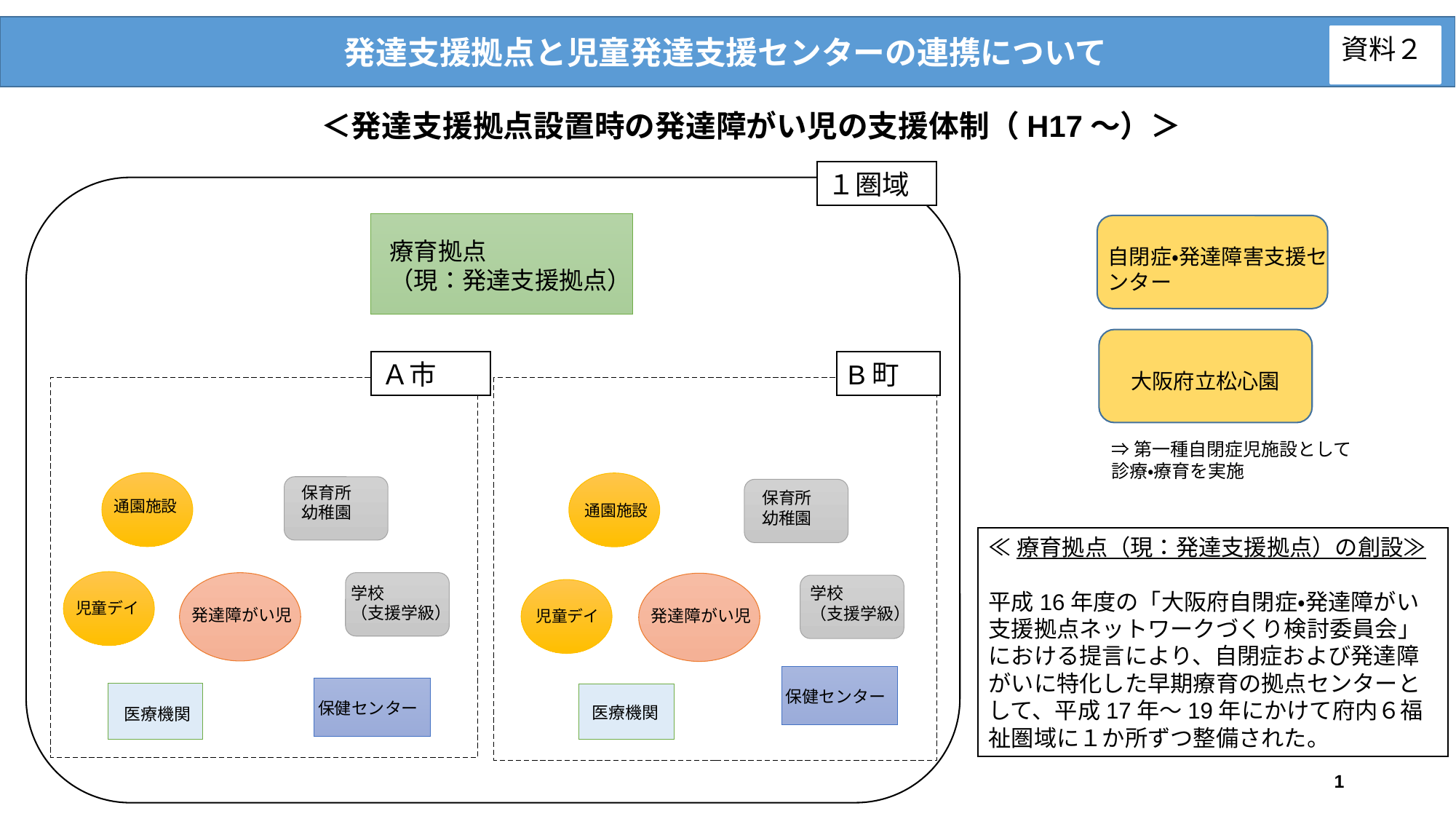

発達支援拠点と児童発達支援センターの連携について
資料２
# ＜発達支援拠点設置時の発達障がい児の支援体制（H17～）＞
１圏域

療育拠点
（現：発達支援拠点）
自閉症・発達障害支援センター

Ａ市
B町
大阪府立松心園

⇒第一種自閉症児施設として診療・療育を実施

保育所
幼稚園

保育所
幼稚園
通園施設
通園施設
≪療育拠点（現：発達支援拠点）の創設≫

平成16年度の「大阪府自閉症・発達障がい支援拠点ネットワークづくり検討委員会」における提言により、自閉症および発達障がいに特化した早期療育の拠点センターとして、平成17年～19年にかけて府内６福祉圏域に１か所ずつ整備された。

学校
（支援学級）
学校
（支援学級）

児童デイ
発達障がい児
発達障がい児
児童デイ

保健センター

保健センター
医療機関
医療機関
1